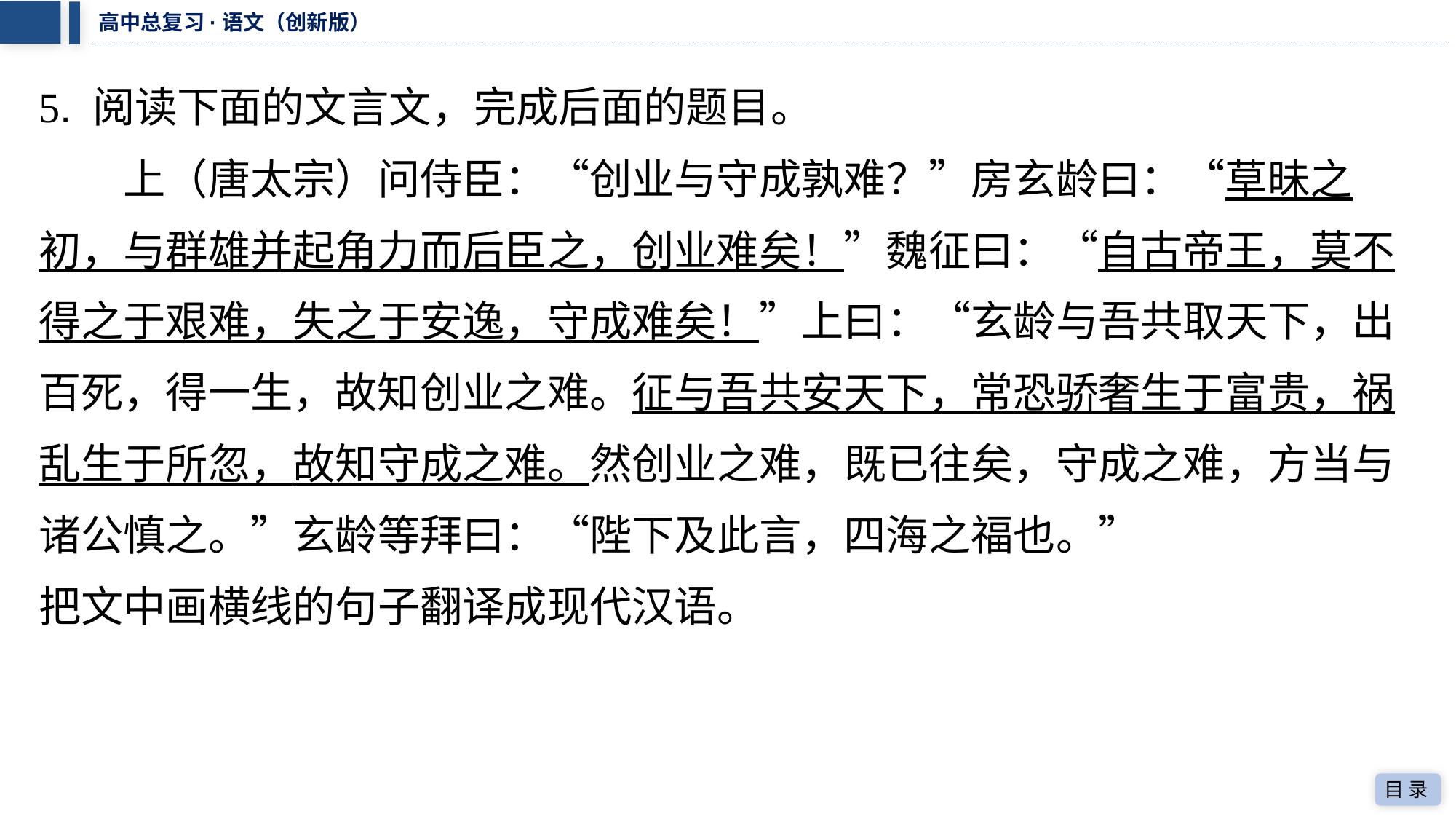

5. 阅读下面的文言文，完成后面的题目。
　　上（唐太宗）问侍臣：“创业与守成孰难？”房玄龄曰：“草昧之
初，与群雄并起角力而后臣之，创业难矣！”魏征曰：“自古帝王，莫不
得之于艰难，失之于安逸，守成难矣！”上曰：“玄龄与吾共取天下，出
百死，得一生，故知创业之难。征与吾共安天下，常恐骄奢生于富贵，祸
乱生于所忽，故知守成之难。然创业之难，既已往矣，守成之难，方当与
诸公慎之。”玄龄等拜曰：“陛下及此言，四海之福也。”
把文中画横线的句子翻译成现代汉语。